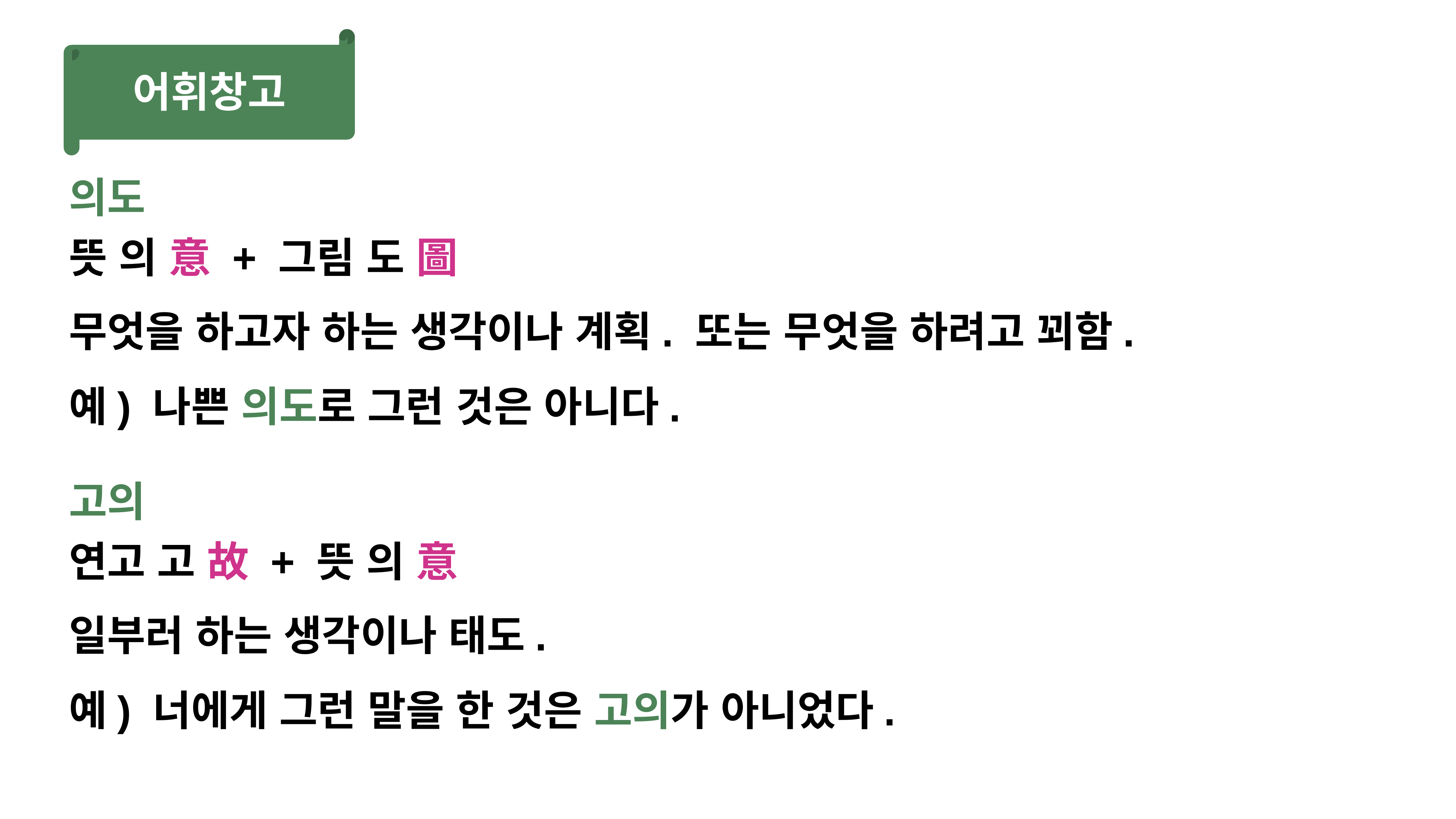

어휘창고
의도
뜻 의 意 + 그림 도 圖
무엇을 하고자 하는 생각이나 계획. 또는 무엇을 하려고 꾀함.
예) 나쁜 의도로 그런 것은 아니다.
고의
연고 고 故 + 뜻 의 意
일부러 하는 생각이나 태도.
예) 너에게 그런 말을 한 것은 고의가 아니었다.